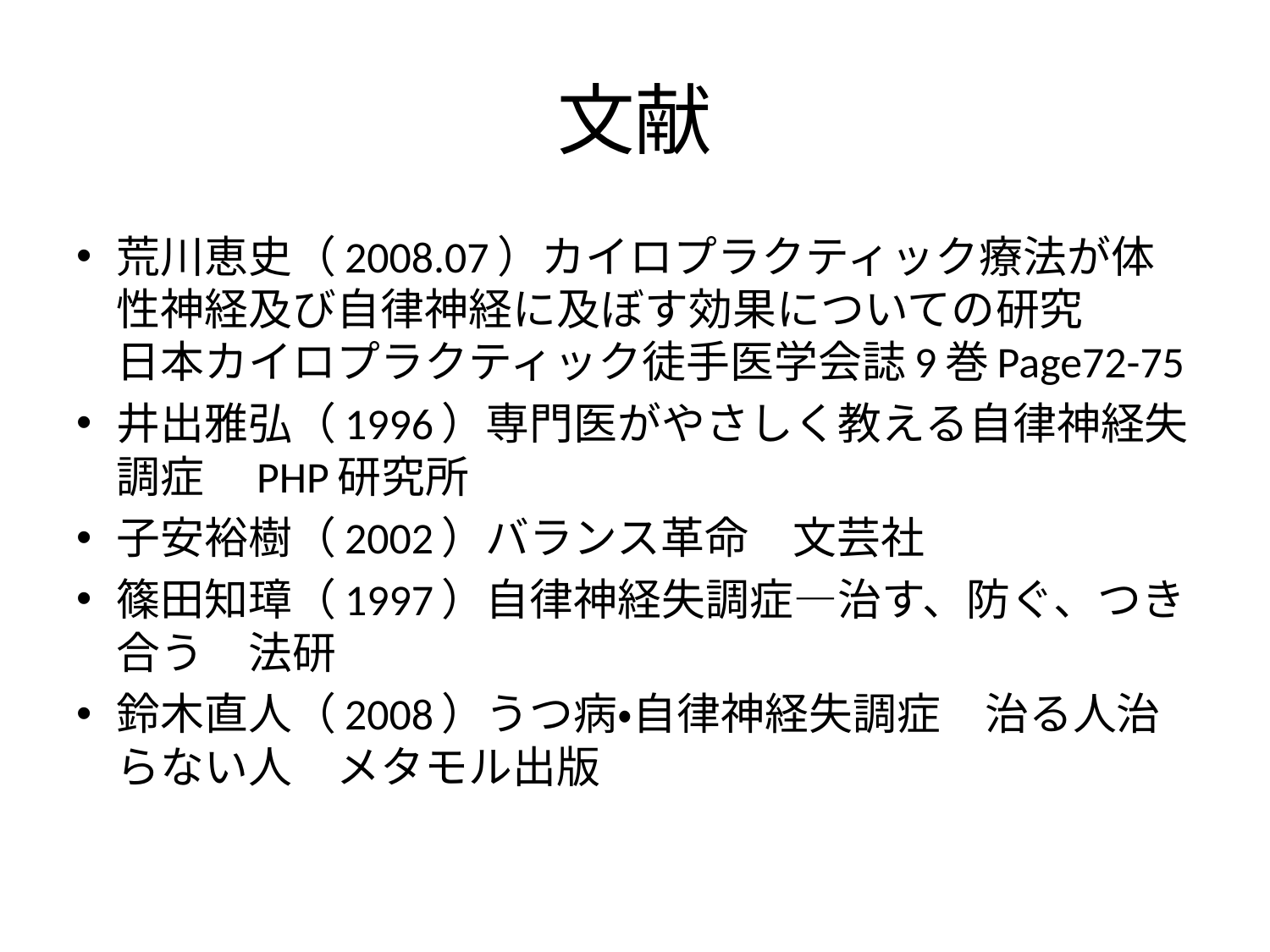

# 文献
荒川恵史（2008.07）カイロプラクティック療法が体性神経及び自律神経に及ぼす効果についての研究　　日本カイロプラクティック徒手医学会誌9巻Page72-75
井出雅弘（1996）専門医がやさしく教える自律神経失調症　PHP研究所
子安裕樹（2002）バランス革命　文芸社
篠田知璋（1997）自律神経失調症―治す、防ぐ、つき合う　法研
鈴木直人（2008）うつ病・自律神経失調症　治る人治らない人　メタモル出版